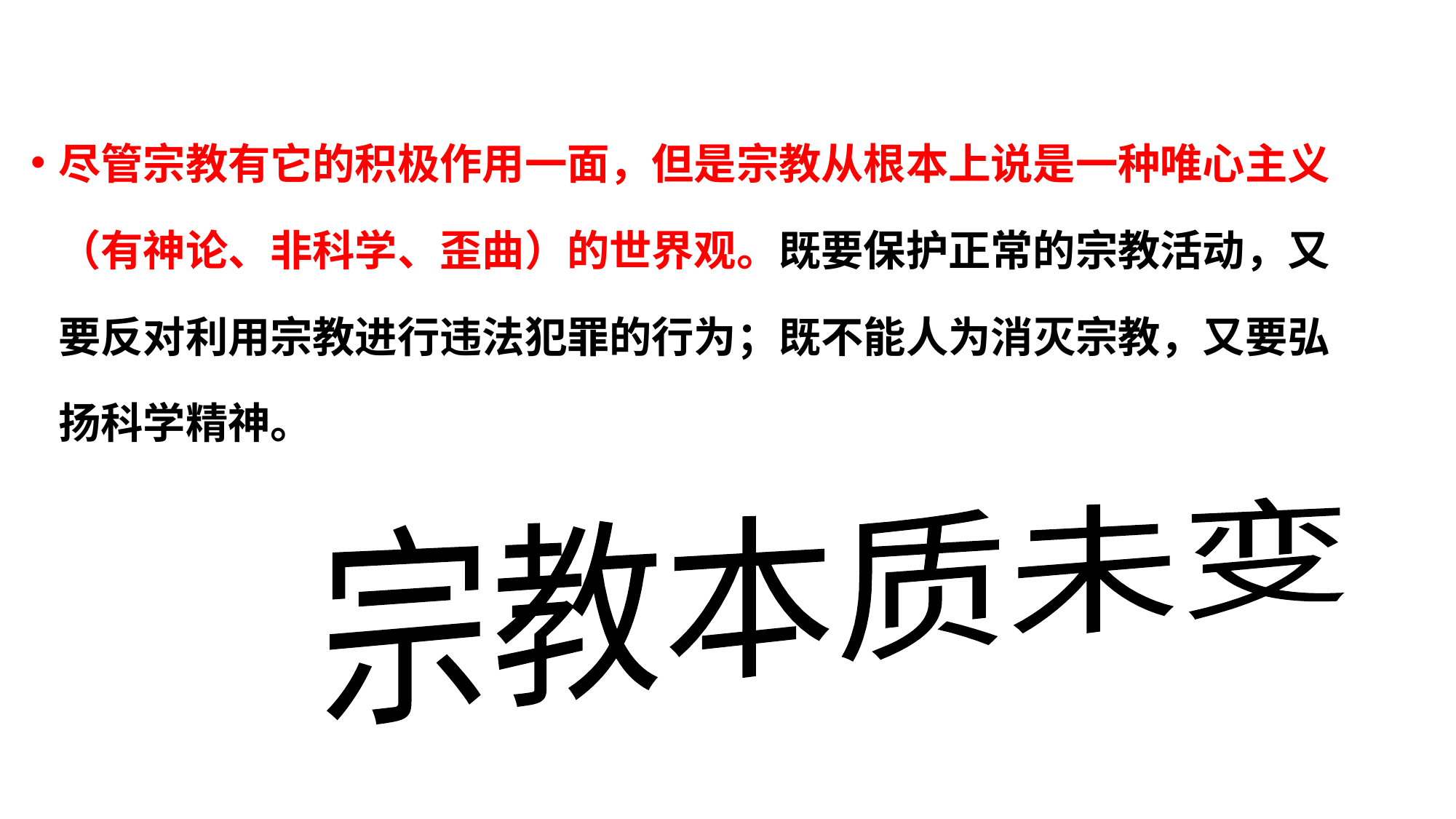

尽管宗教有它的积极作用一面，但是宗教从根本上说是一种唯心主义（有神论、非科学、歪曲）的世界观。既要保护正常的宗教活动，又要反对利用宗教进行违法犯罪的行为；既不能人为消灭宗教，又要弘扬科学精神。

宗教本质未变